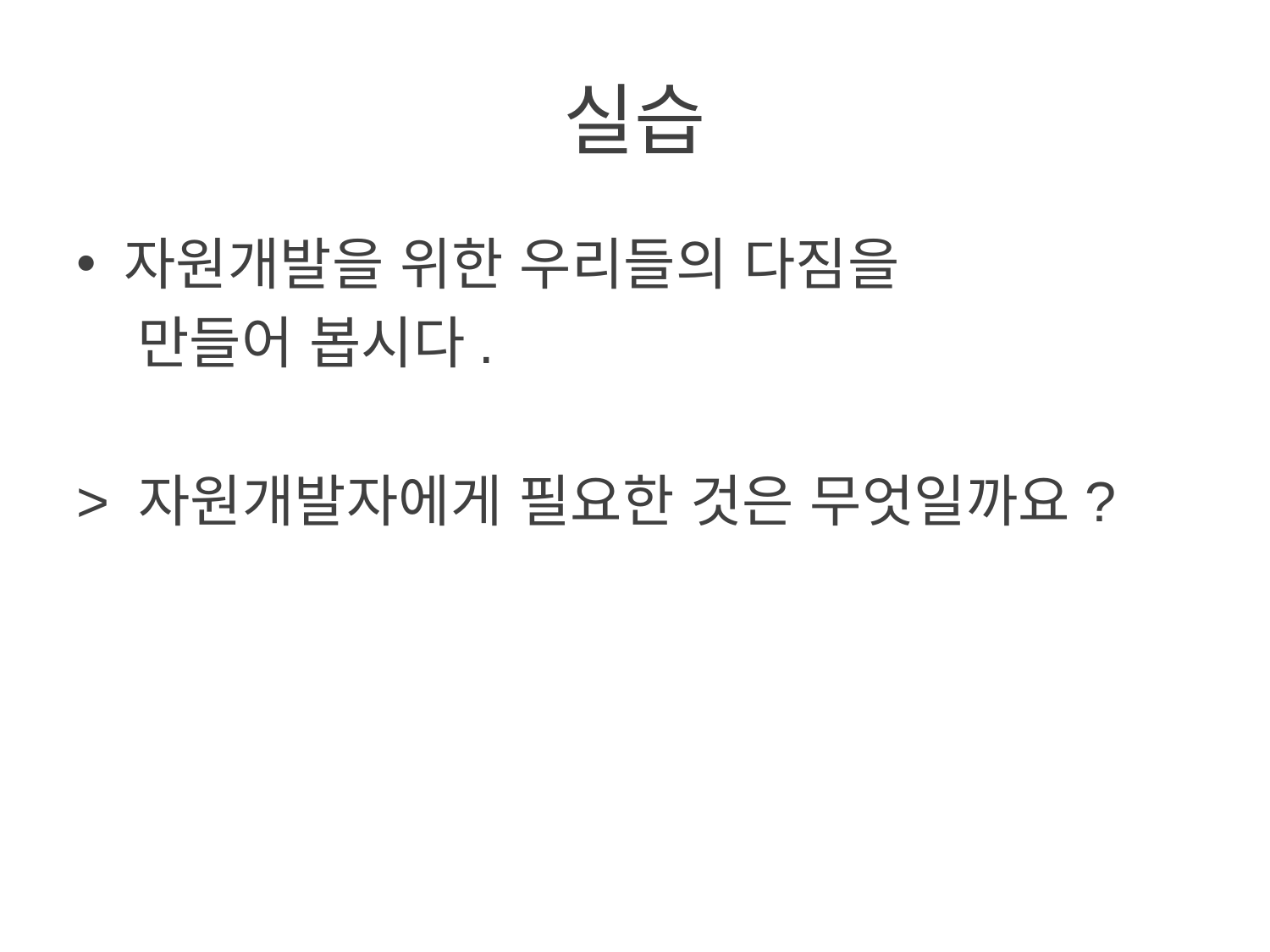

# 실습
자원개발을 위한 우리들의 다짐을
   만들어 봅시다.

> 자원개발자에게 필요한 것은 무엇일까요?